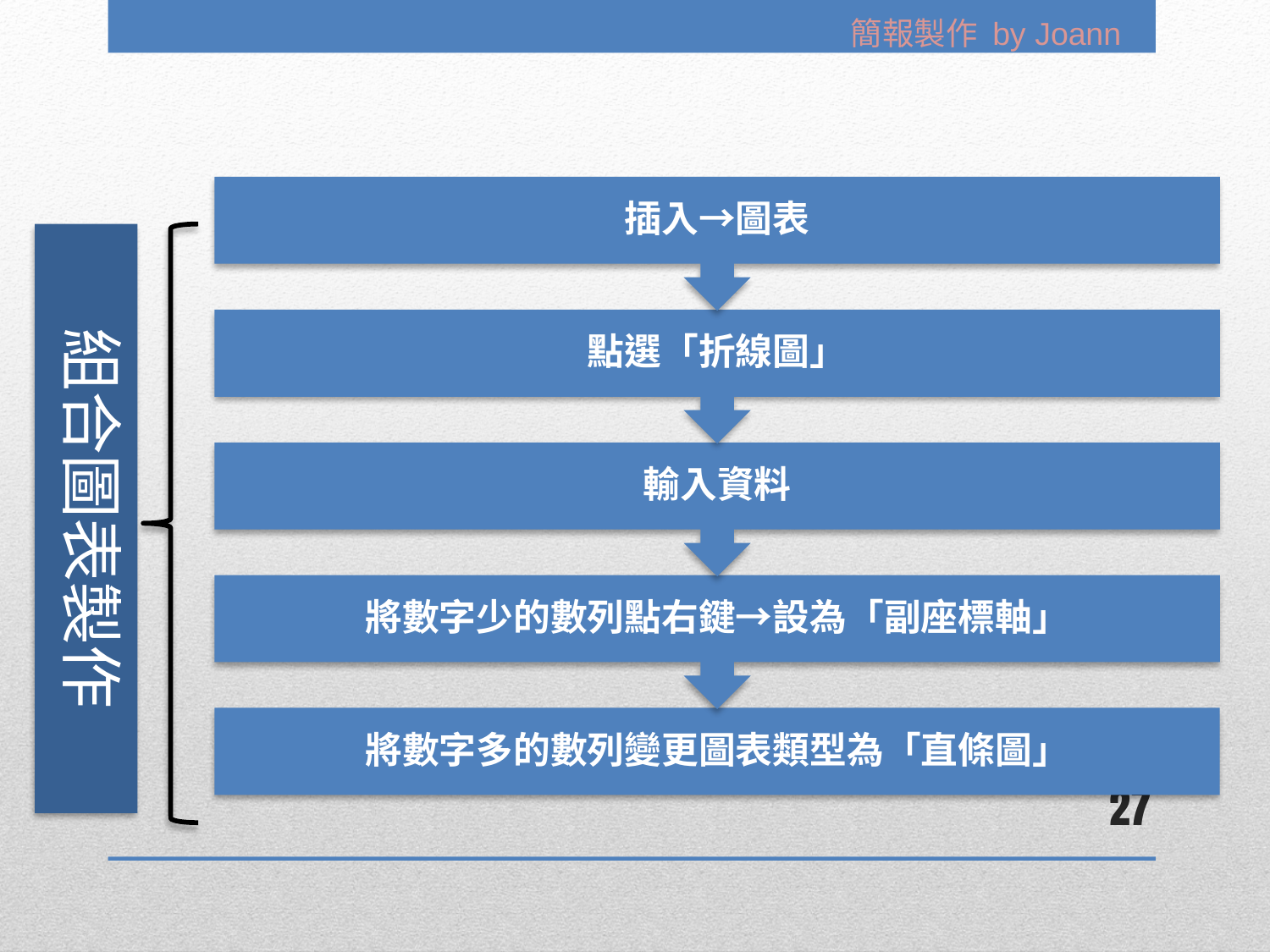

將數字多的數列變更圖表類型為「直條圖」
將數字少的數列點右鍵→設為「副座標軸」
輸入資料
點選「折線圖」
插入→圖表
組合圖表製作

27